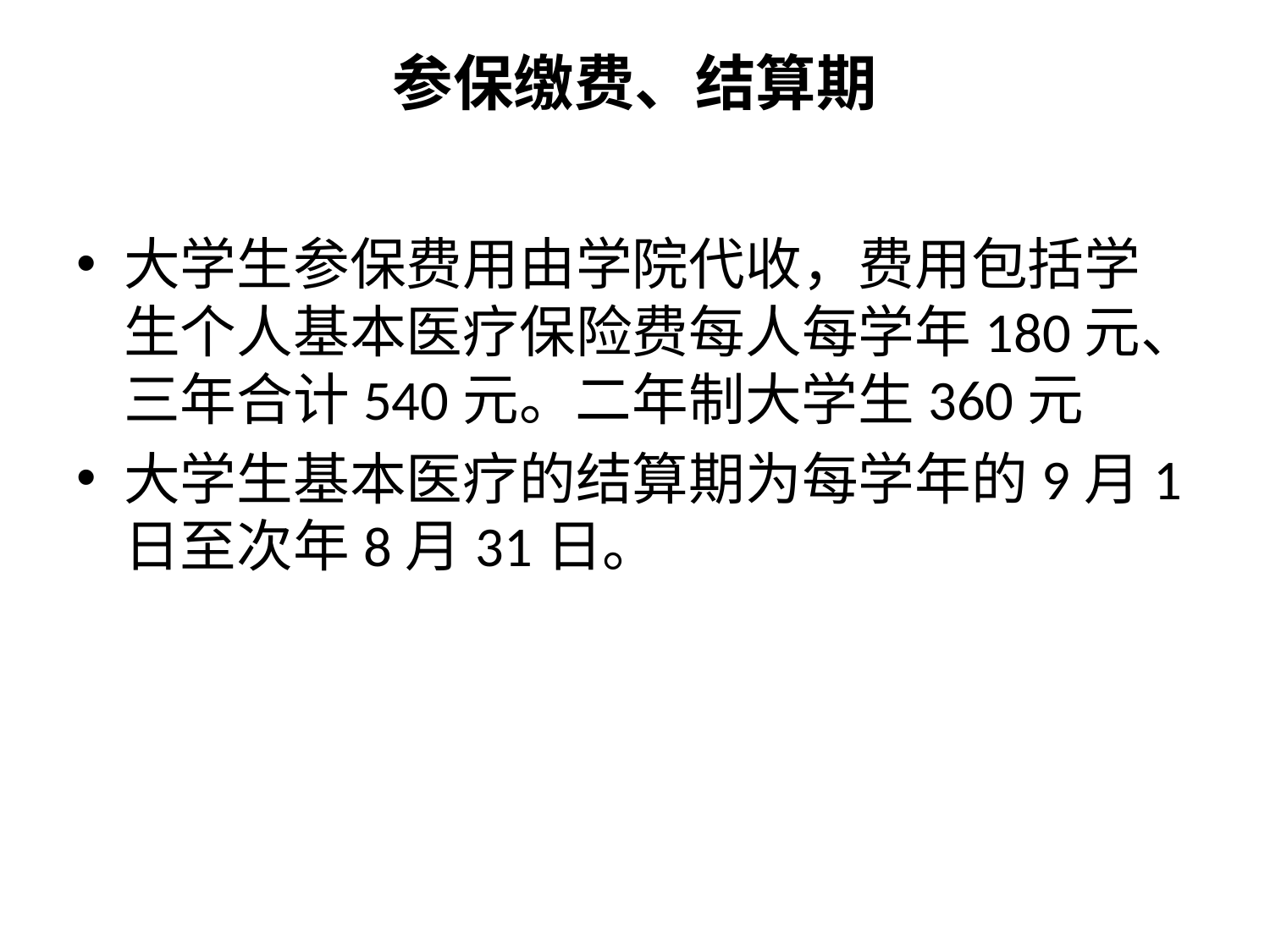

# 参保缴费、结算期
大学生参保费用由学院代收，费用包括学生个人基本医疗保险费每人每学年180元、三年合计540元。二年制大学生360元
大学生基本医疗的结算期为每学年的9月1日至次年8月31日。